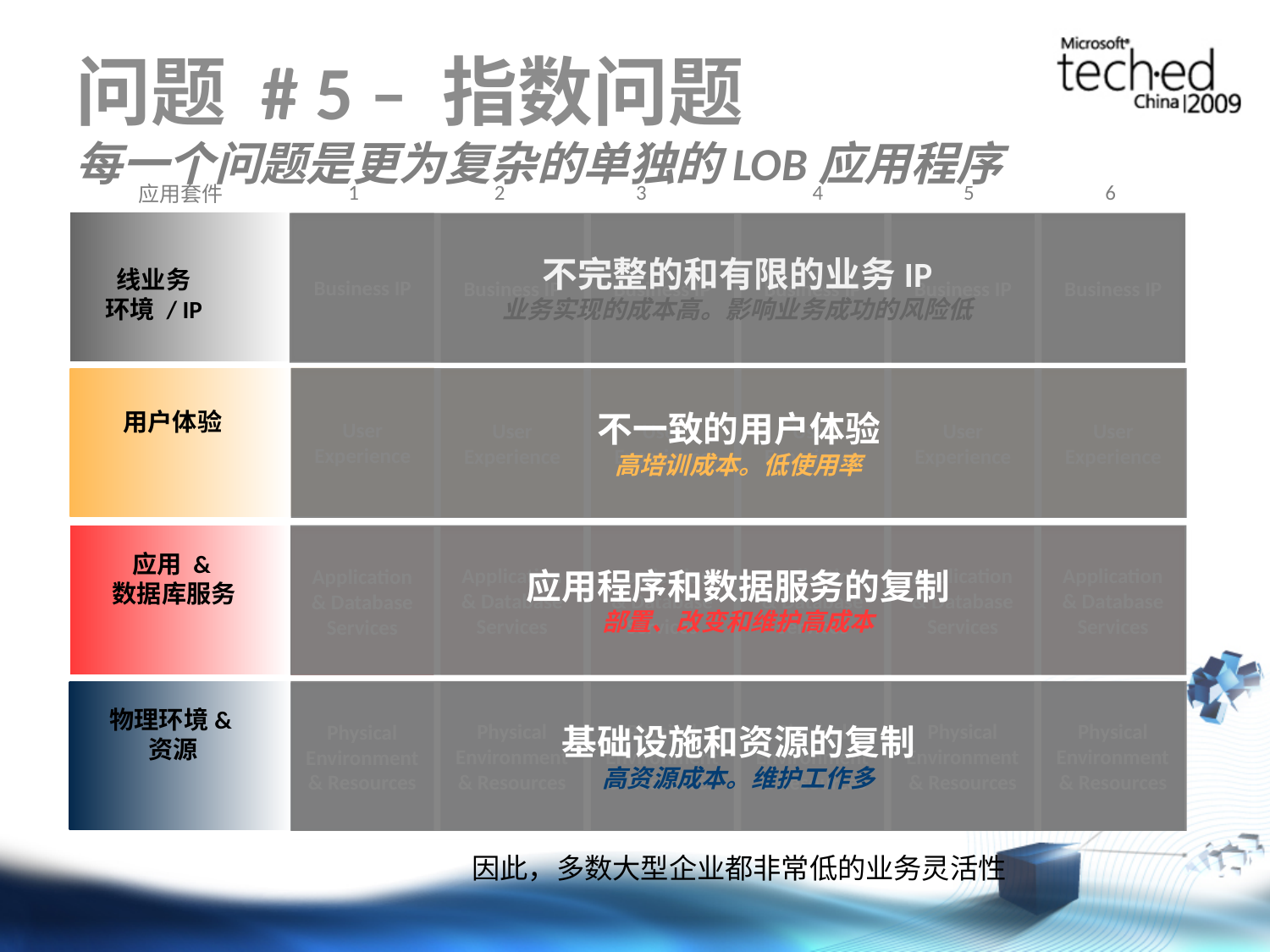

# 问题 # 5 – 指数问题 每一个问题是更为复杂的单独的LOB应用程序
         1	             2	                3		4	     5	        6
应用套件

不完整的和有限的业务IP
业务实现的成本高。影响业务成功的风险低
Business IP
Business IP
Business IP
Business IP
Business IP
Business IP
线业务
环境 / IP
User Experience
不一致的用户体验
高培训成本。低使用率

User Experience
User Experience
User Experience
User Experience
User Experience
用户体验
应用程序和数据服务的复制
部置、改变和维护高成本

Application & Database Services
Application & Database Services
Application & Database Services
Application & Database Services
Application & Database Services
Application & Database Services
应用 &
数据库服务
基础设施和资源的复制
高资源成本。维护工作多

Physical Environment & Resources
Physical Environment & Resources
Physical Environment & Resources
Physical Environment & Resources
Physical Environment & Resources
Physical Environment & Resources
物理环境&
资源
因此，多数大型企业都非常低的业务灵活性